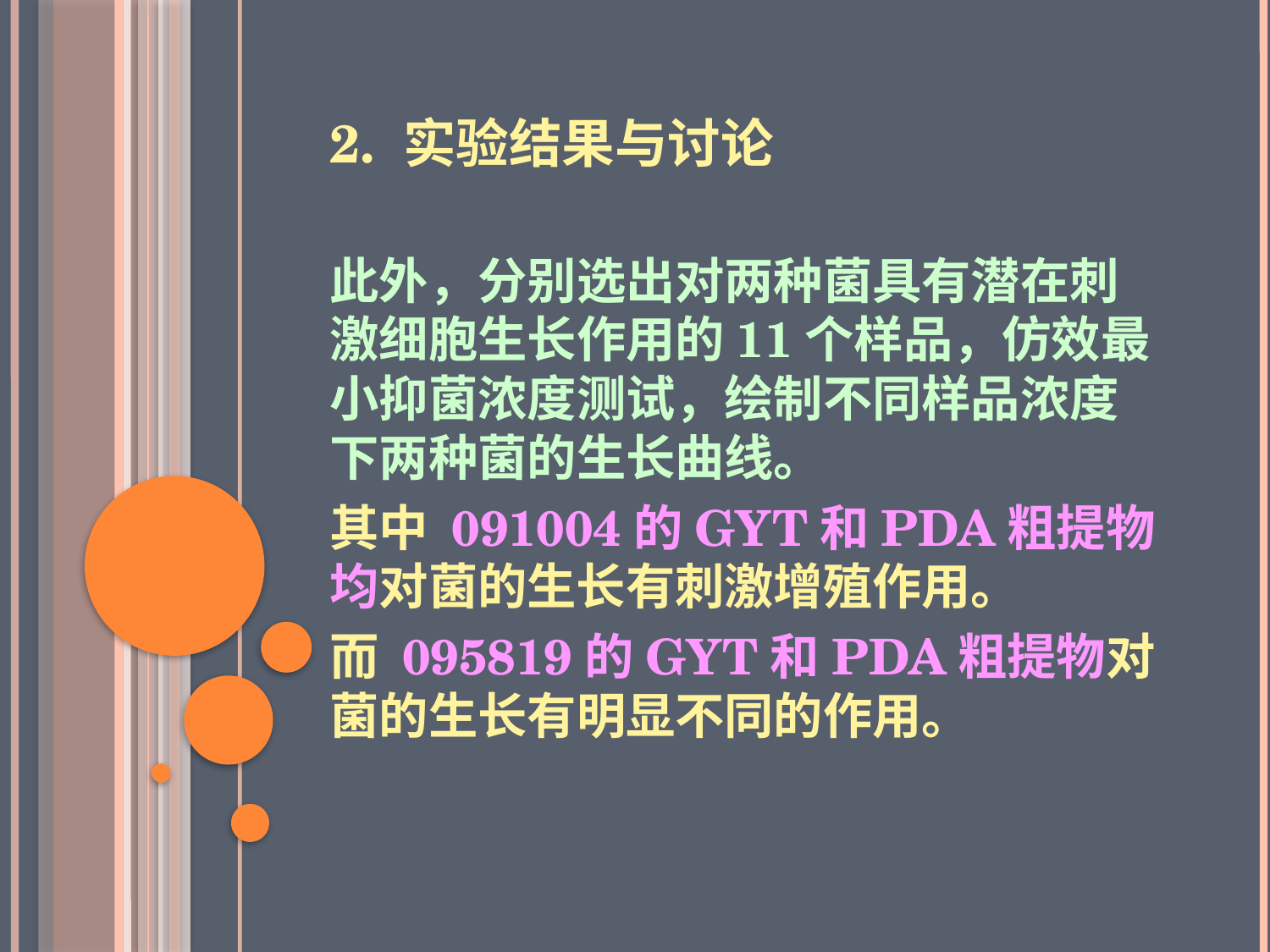

# 2. 实验结果与讨论
此外，分别选出对两种菌具有潜在刺激细胞生长作用的11个样品，仿效最小抑菌浓度测试，绘制不同样品浓度下两种菌的生长曲线。
其中 091004的GYT和PDA粗提物均对菌的生长有刺激增殖作用。
而 095819的GYT和PDA粗提物对菌的生长有明显不同的作用。